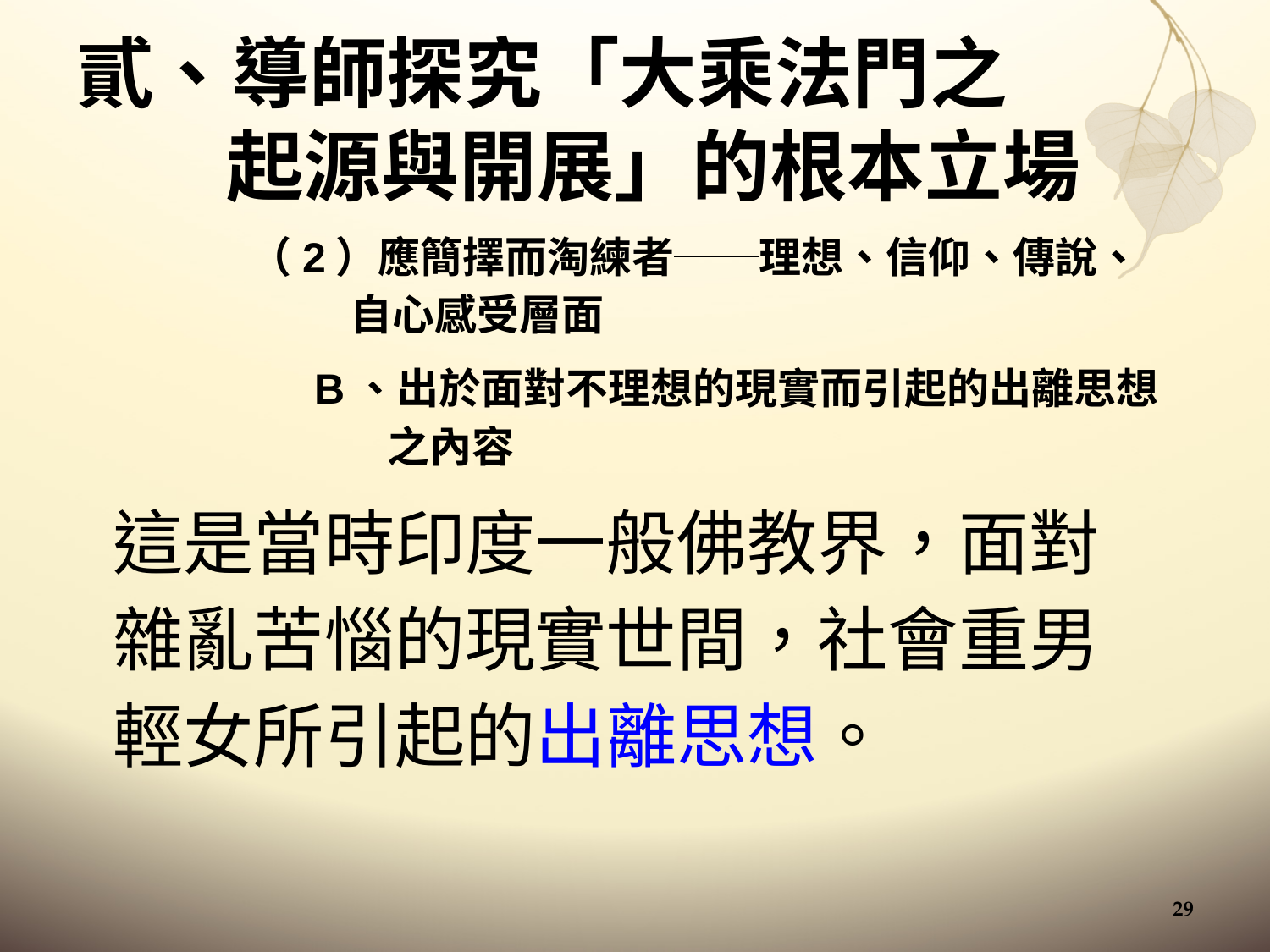

# 貳、導師探究「大乘法門之起源與開展」的根本立場
（2）應簡擇而淘練者──理想、信仰、傳說、自心感受層面
 B、出於面對不理想的現實而引起的出離思想之內容
這是當時印度一般佛教界，面對雜亂苦惱的現實世間，社會重男輕女所引起的出離思想。

29